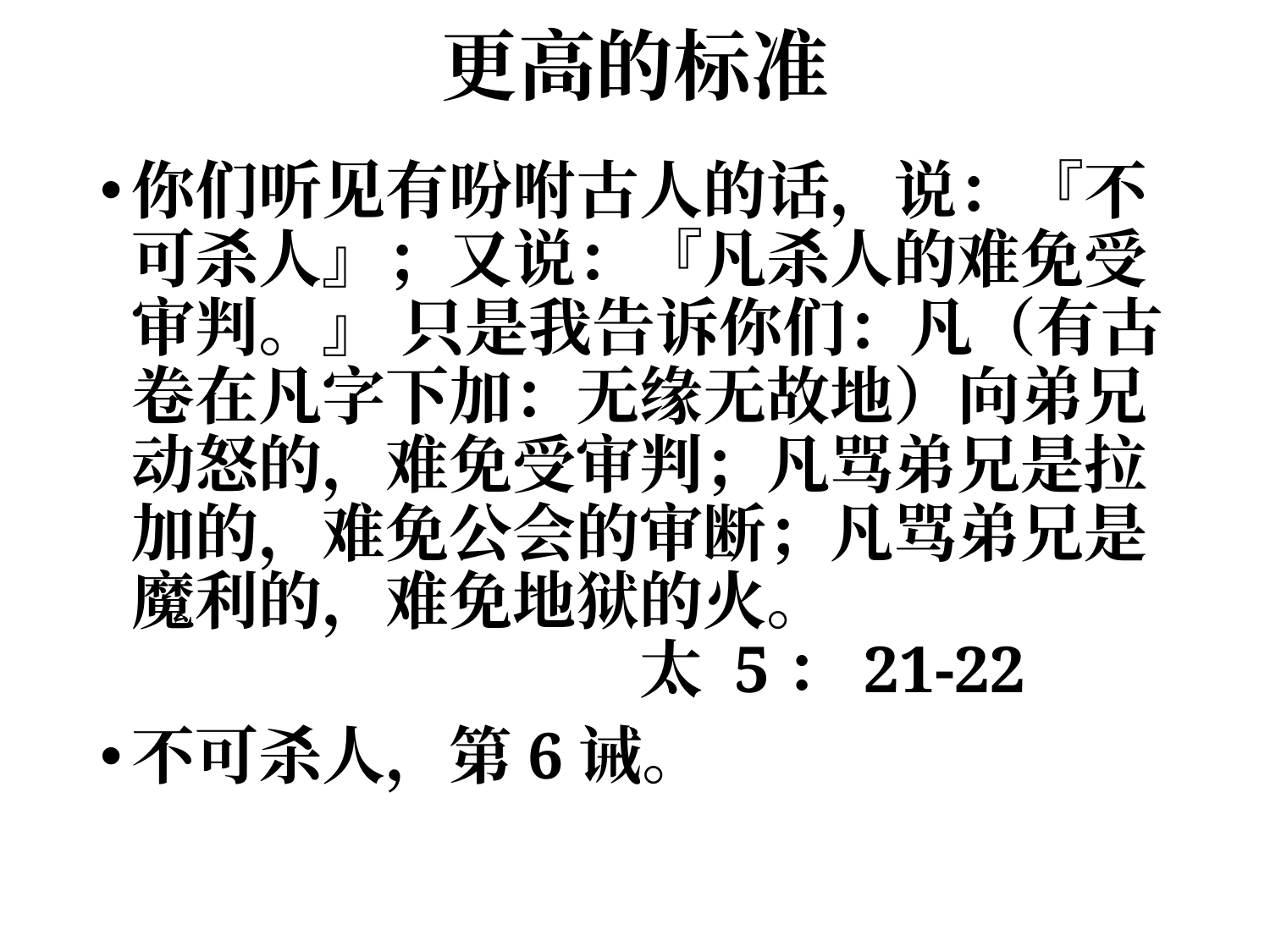

# 更高的标准
你们听见有吩咐古人的话，说：『不可杀人』；又说：『凡杀人的难免受审判。』 只是我告诉你们：凡（有古卷在凡字下加：无缘无故地）向弟兄动怒的，难免受审判；凡骂弟兄是拉加的，难免公会的审断；凡骂弟兄是魔利的，难免地狱的火。 							太 5：21-22
不可杀人，第6诫。